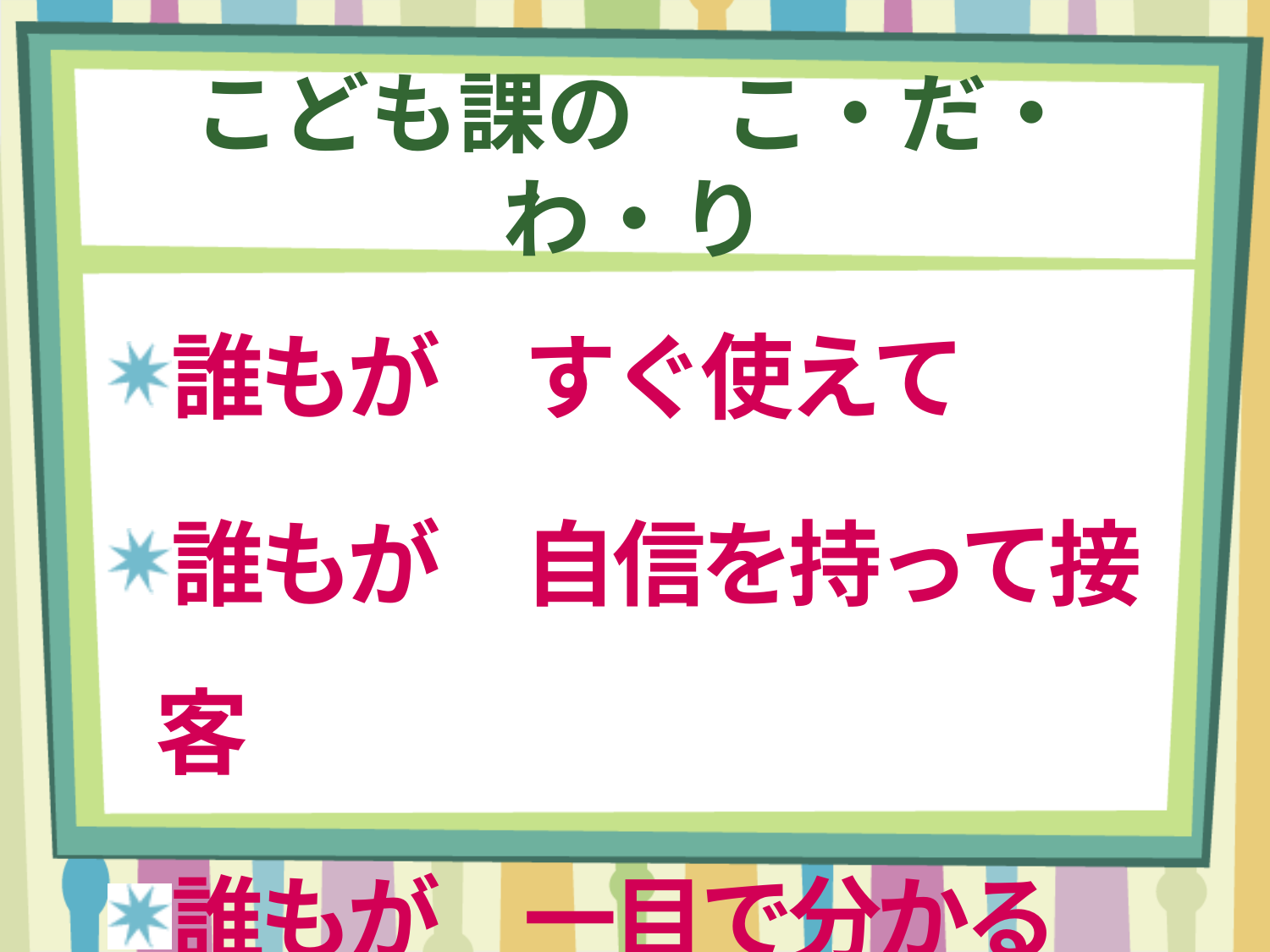

# こども課の　こ・だ・わ・り
誰もが　すぐ使えて
誰もが　自信を持って接客
誰もが　一目で分かる